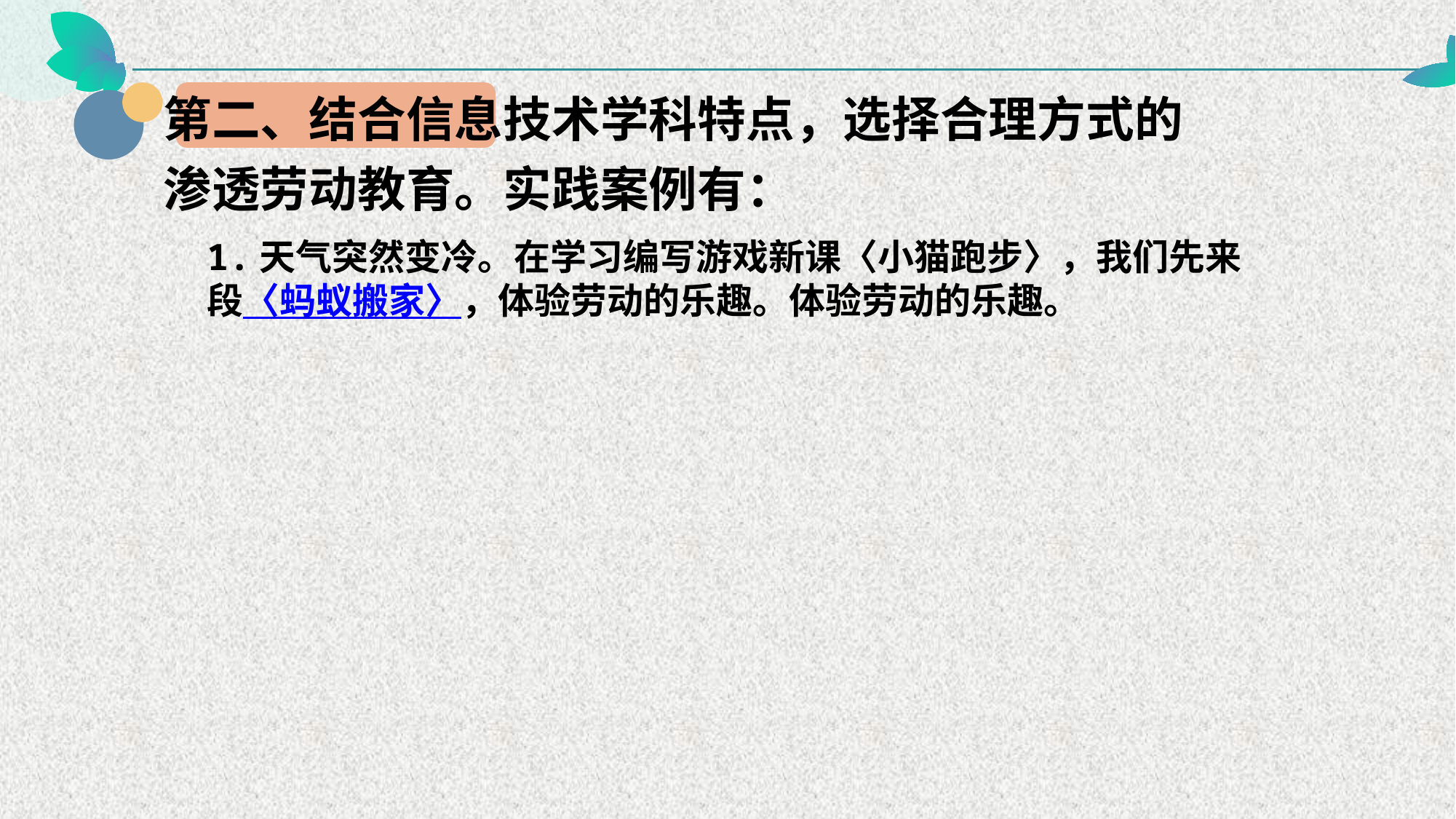

第二、结合信息技术学科特点，选择合理方式的渗透劳动教育。实践案例有：

1.天气突然变冷。在学习编写游戏新课〈小猫跑步〉，我们先来段〈蚂蚁搬家〉，体验劳动的乐趣。体验劳动的乐趣。